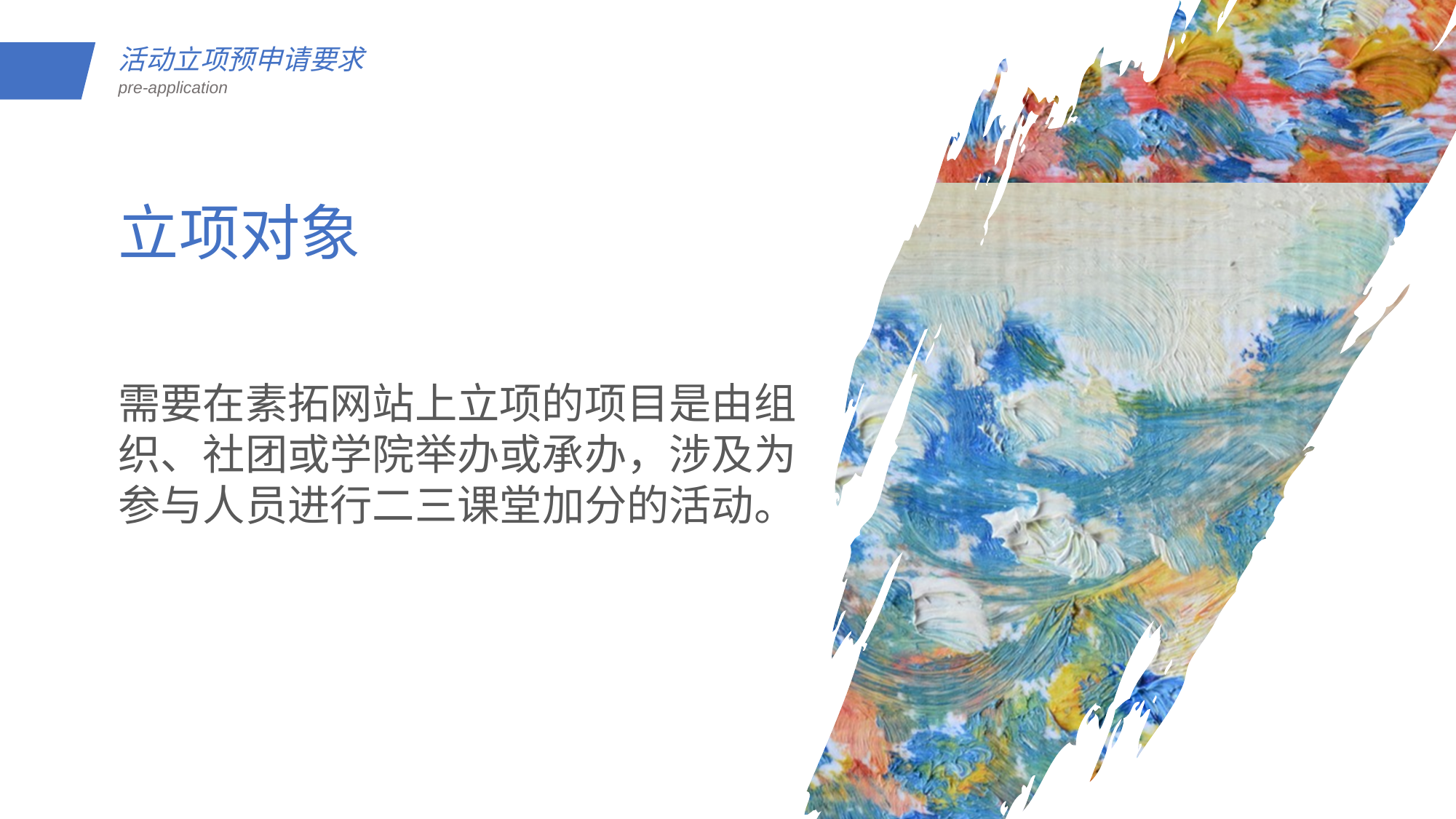

活动立项预申请要求
pre-application

立项对象
需要在素拓网站上立项的项目是由组织、社团或学院举办或承办，涉及为参与人员进行二三课堂加分的活动。